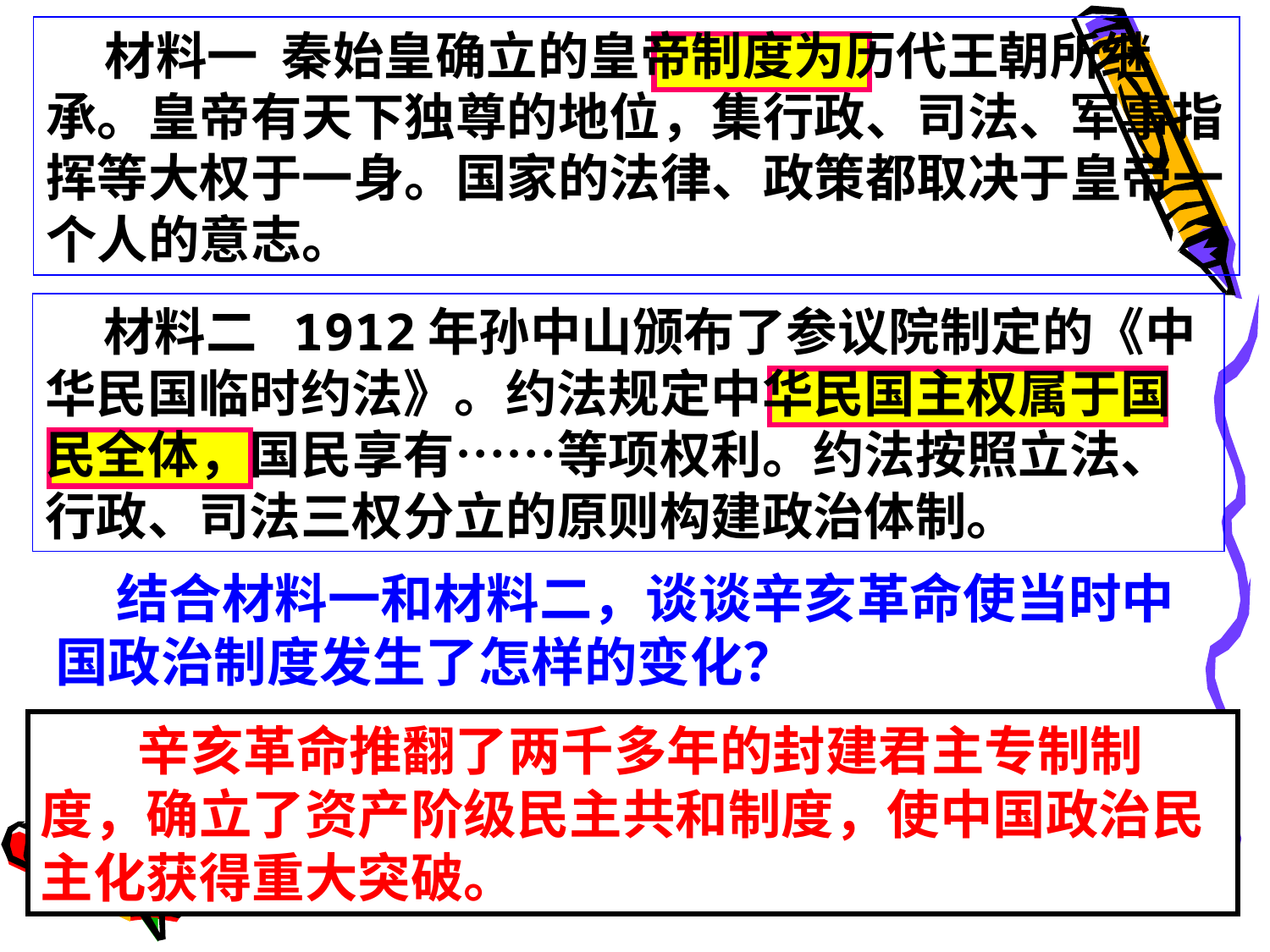

材料一  秦始皇确立的皇帝制度为历代王朝所继承。皇帝有天下独尊的地位，集行政、司法、军事指挥等大权于一身。国家的法律、政策都取决于皇帝一个人的意志。

    材料二  1912年孙中山颁布了参议院制定的《中华民国临时约法》。约法规定中华民国主权属于国民全体，国民享有……等项权利。约法按照立法、行政、司法三权分立的原则构建政治体制。

    结合材料一和材料二，谈谈辛亥革命使当时中国政治制度发生了怎样的变化？
       辛亥革命推翻了两千多年的封建君主专制制度，确立了资产阶级民主共和制度，使中国政治民主化获得重大突破。